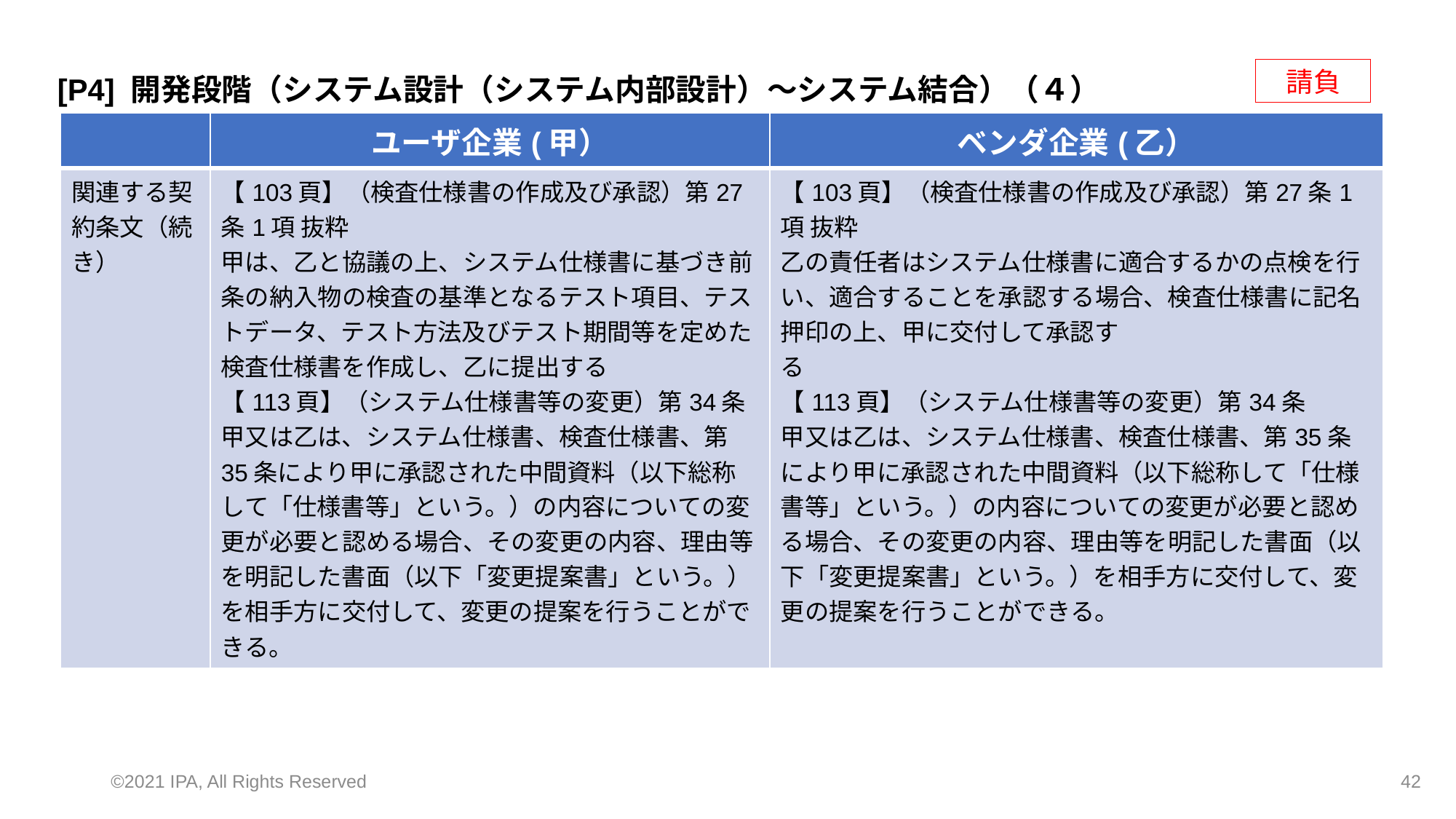

請負
[P4] 開発段階（システム設計（システム内部設計）～システム結合）（４）
|  | ユーザ企業(甲） | ベンダ企業(乙） |
| --- | --- | --- |
| 関連する契約条文（続き） | 【103頁】（検査仕様書の作成及び承認）第27条1項 抜粋 甲は、乙と協議の上、システム仕様書に基づき前条の納入物の検査の基準となるテスト項目、テストデータ、テスト方法及びテスト期間等を定めた検査仕様書を作成し、乙に提出する 【113頁】（システム仕様書等の変更）第34条 甲又は乙は、システム仕様書、検査仕様書、第35条により甲に承認された中間資料（以下総称して「仕様書等」という。）の内容についての変更が必要と認める場合、その変更の内容、理由等を明記した書面（以下「変更提案書」という。）を相手方に交付して、変更の提案を行うことができる。 | 【103頁】（検査仕様書の作成及び承認）第27条1項 抜粋 乙の責任者はシステム仕様書に適合するかの点検を行い、適合することを承認する場合、検査仕様書に記名押印の上、甲に交付して承認す る 【113頁】（システム仕様書等の変更）第34条 甲又は乙は、システム仕様書、検査仕様書、第35条により甲に承認された中間資料（以下総称して「仕様書等」という。）の内容についての変更が必要と認める場合、その変更の内容、理由等を明記した書面（以下「変更提案書」という。）を相手方に交付して、変更の提案を行うことができる。 |
©2021 IPA, All Rights Reserved
42